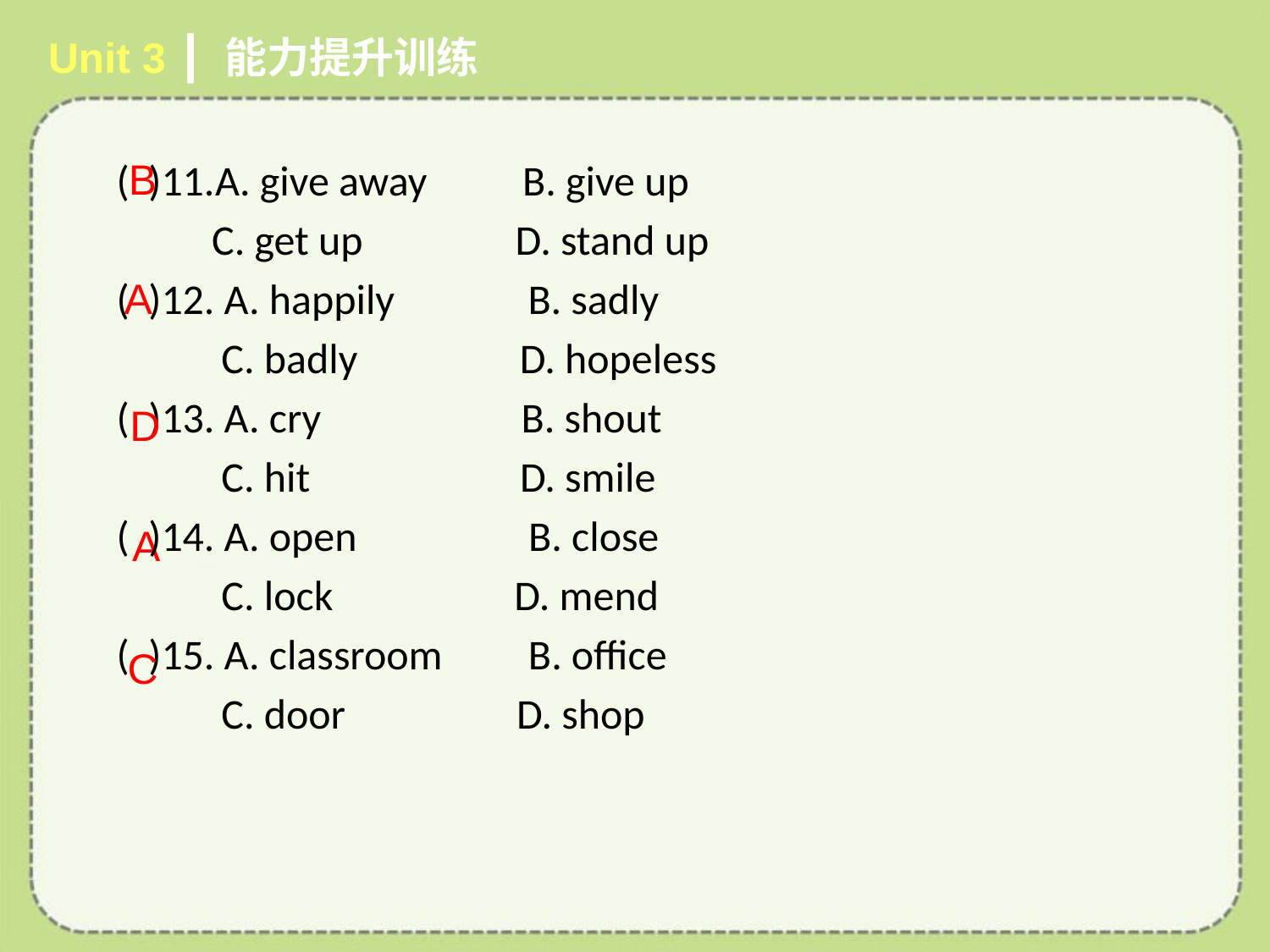

Unit 3 ┃ 能力提升训练
B
# (  )11.A. give away          B. give up
          C. get up                D. stand up
(  )12. A. happily              B. sadly
           C. badly                 D. hopeless
(  )13. A. cry                     B. shout
           C. hit                      D. smile
(  )14. A. open                  B. close
           C. lock                   D. mend
(  )15. A. classroom         B. office
           C. door                  D. shop
A

D
A
C